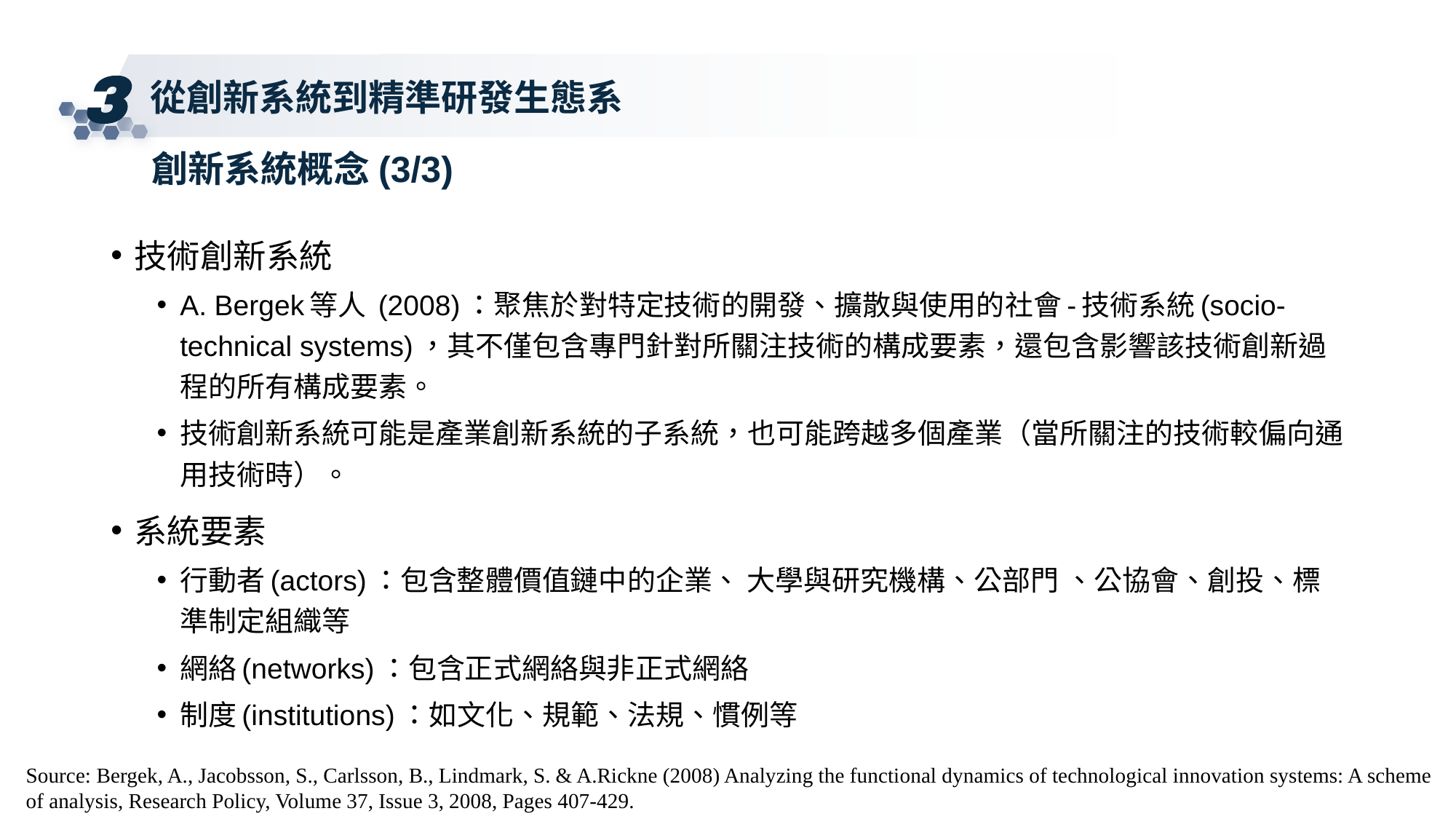

3

從創新系統到精準研發生態系
創新系統概念(3/3)
技術創新系統
A. Bergek等人 (2008)：聚焦於對特定技術的開發、擴散與使用的社會-技術系統(socio-technical systems)，其不僅包含專門針對所關注技術的構成要素，還包含影響該技術創新過程的所有構成要素。
技術創新系統可能是產業創新系統的子系統，也可能跨越多個產業（當所關注的技術較偏向通用技術時）。
系統要素
行動者(actors)：包含整體價值鏈中的企業、 大學與研究機構、公部門 、公協會、創投、標準制定組織等
網絡(networks)：包含正式網絡與非正式網絡
制度(institutions)：如文化、規範、法規、慣例等
Source: Bergek, A., Jacobsson, S., Carlsson, B., Lindmark, S. & A.Rickne (2008) Analyzing the functional dynamics of technological innovation systems: A scheme of analysis, Research Policy, Volume 37, Issue 3, 2008, Pages 407-429.